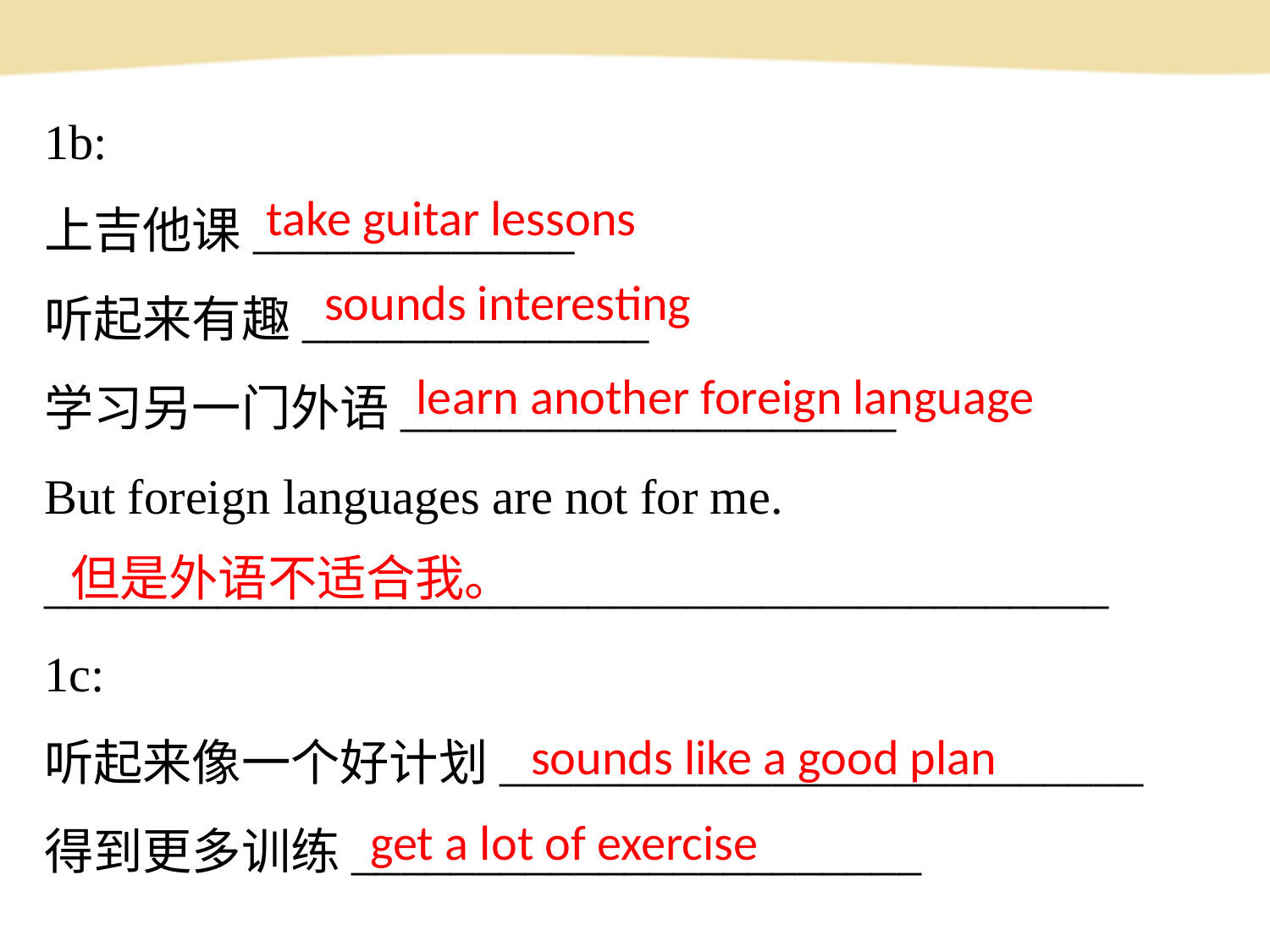

1b:
上吉他课_____________
听起来有趣______________
学习另一门外语____________________
But foreign languages are not for me. ___________________________________________
1c:
听起来像一个好计划__________________________
得到更多训练_______________________
take guitar lessons
sounds interesting
learn another foreign language
但是外语不适合我。
sounds like a good plan
get a lot of exercise